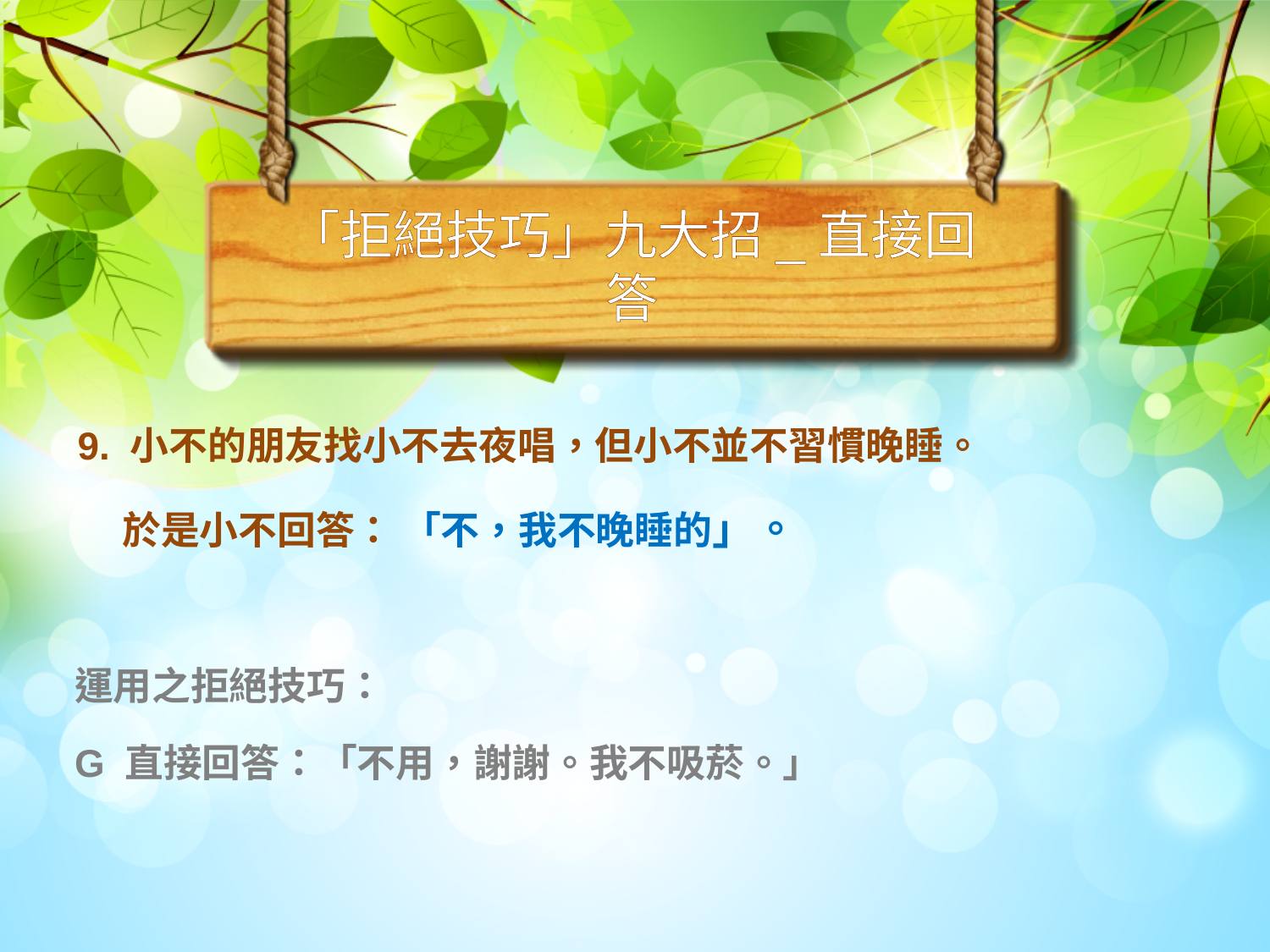

# 「拒絕技巧」九大招_直接回答
9. 小不的朋友找小不去夜唱，但小不並不習慣晚睡。
    於是小不回答： 「不，我不晚睡的」。
運用之拒絕技巧：
G 直接回答：「不用，謝謝。我不吸菸。」